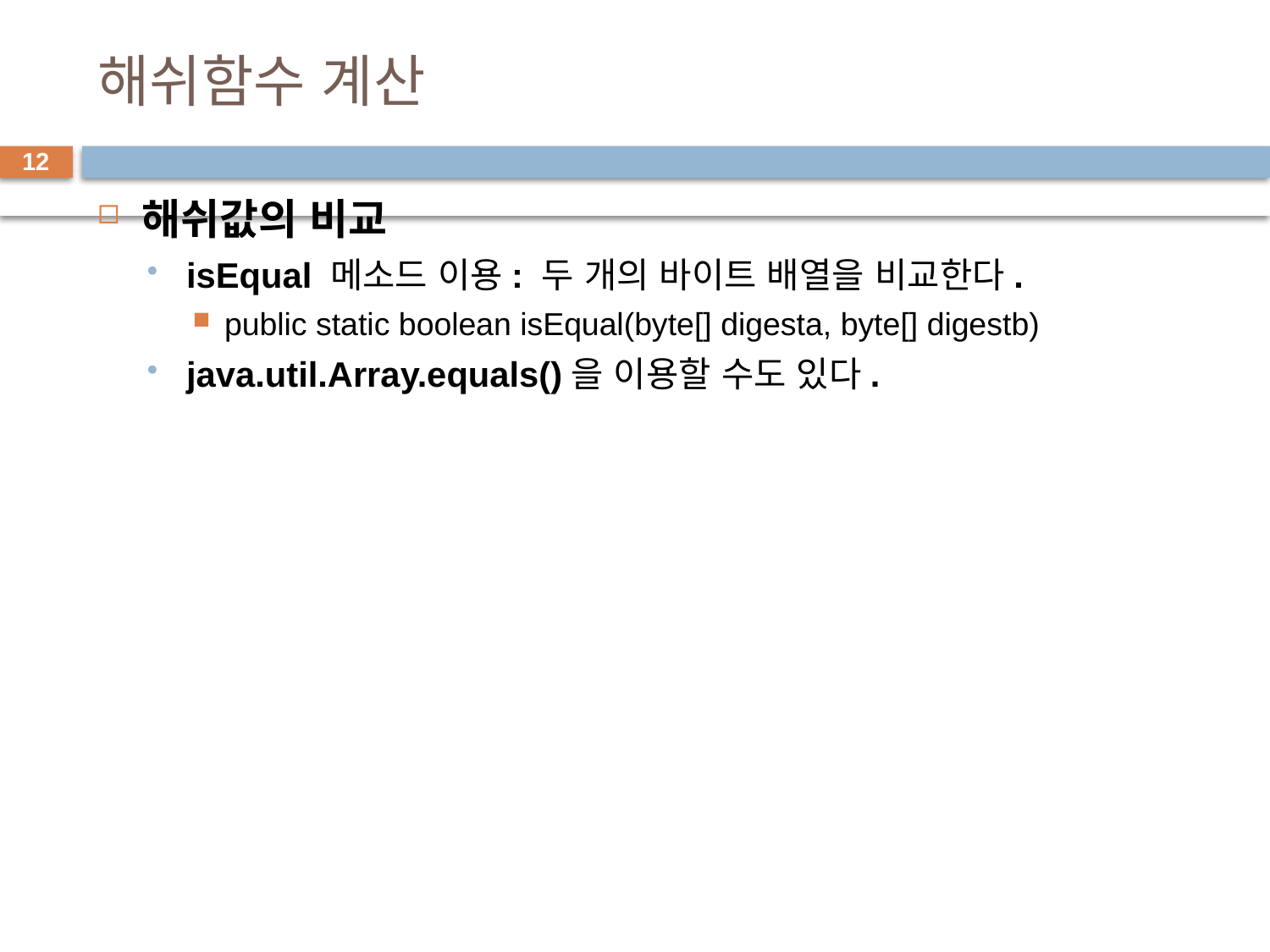

# 해쉬함수 계산
12
해쉬값의 비교
isEqual 메소드 이용: 두 개의 바이트 배열을 비교한다.
public static boolean isEqual(byte[] digesta, byte[] digestb)
java.util.Array.equals()을 이용할 수도 있다.